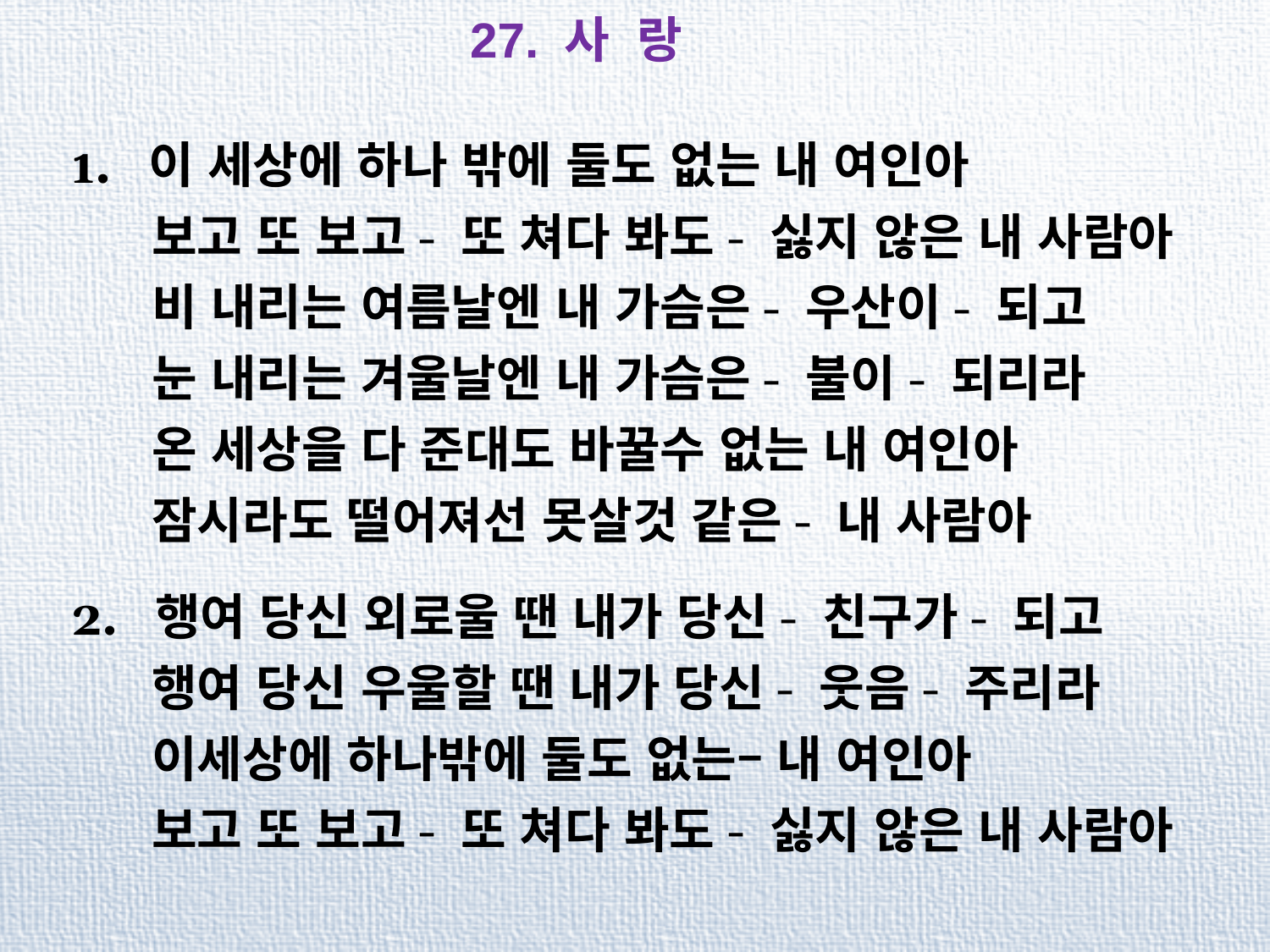

27. 사  랑
1.  이 세상에 하나 밖에 둘도 없는 내 여인아
     보고 또 보고- 또 쳐다 봐도- 싫지 않은 내 사람아
     비 내리는 여름날엔 내 가슴은- 우산이- 되고
     눈 내리는 겨울날엔 내 가슴은- 불이- 되리라
     온 세상을 다 준대도 바꿀수 없는 내 여인아
     잠시라도 떨어져선 못살것 같은- 내 사람아

2.  행여 당신 외로울 땐 내가 당신- 친구가- 되고
     행여 당신 우울할 땐 내가 당신- 웃음- 주리라
     이세상에 하나밖에 둘도 없는– 내 여인아
     보고 또 보고- 또 쳐다 봐도- 싫지 않은 내 사람아